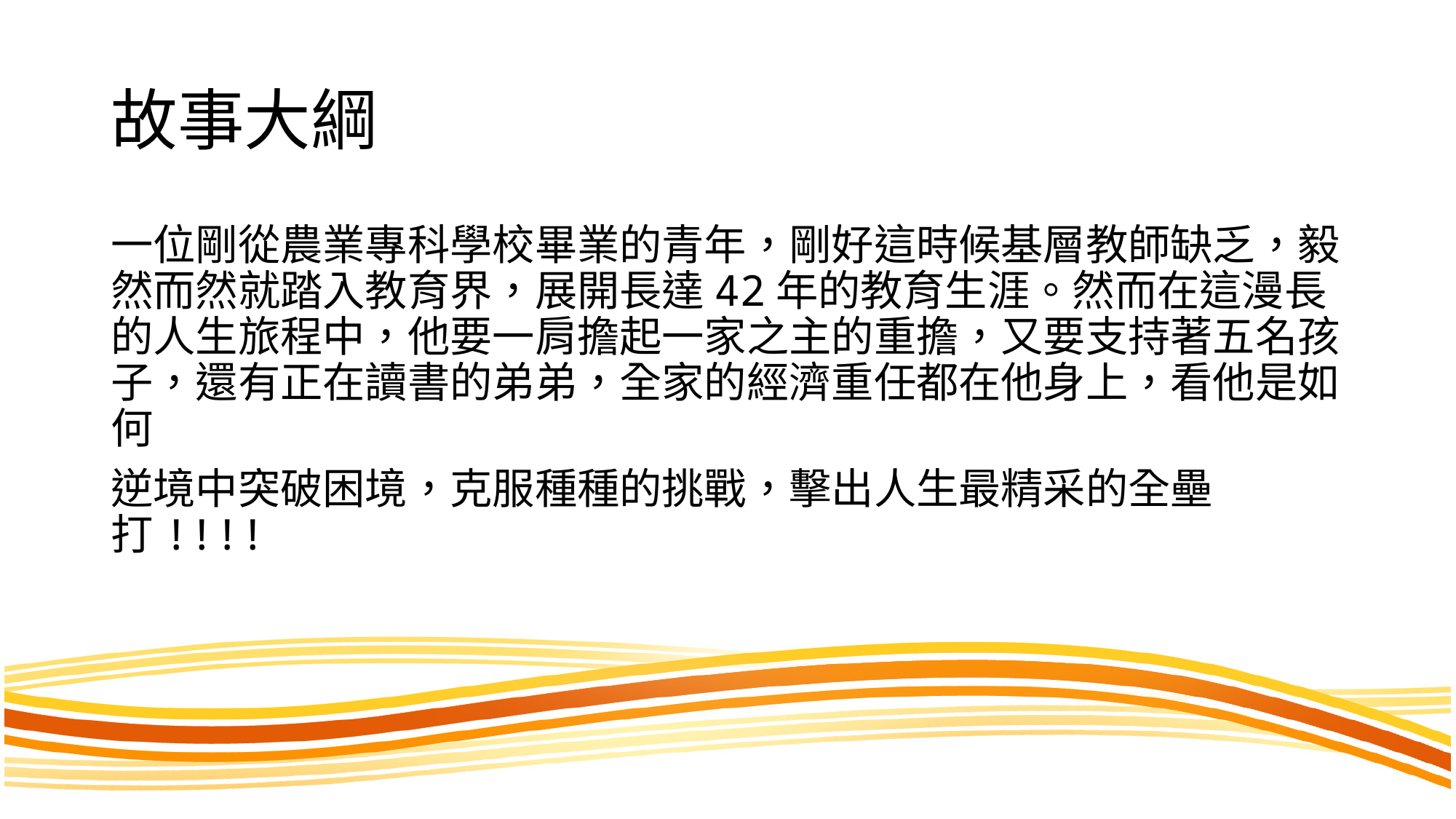

# 故事大綱
一位剛從農業專科學校畢業的青年，剛好這時候基層教師缺乏，毅然而然就踏入教育界，展開長達42年的教育生涯。然而在這漫長的人生旅程中，他要一肩擔起一家之主的重擔，又要支持著五名孩子，還有正在讀書的弟弟，全家的經濟重任都在他身上，看他是如何
逆境中突破困境，克服種種的挑戰，擊出人生最精采的全壘打!!!!